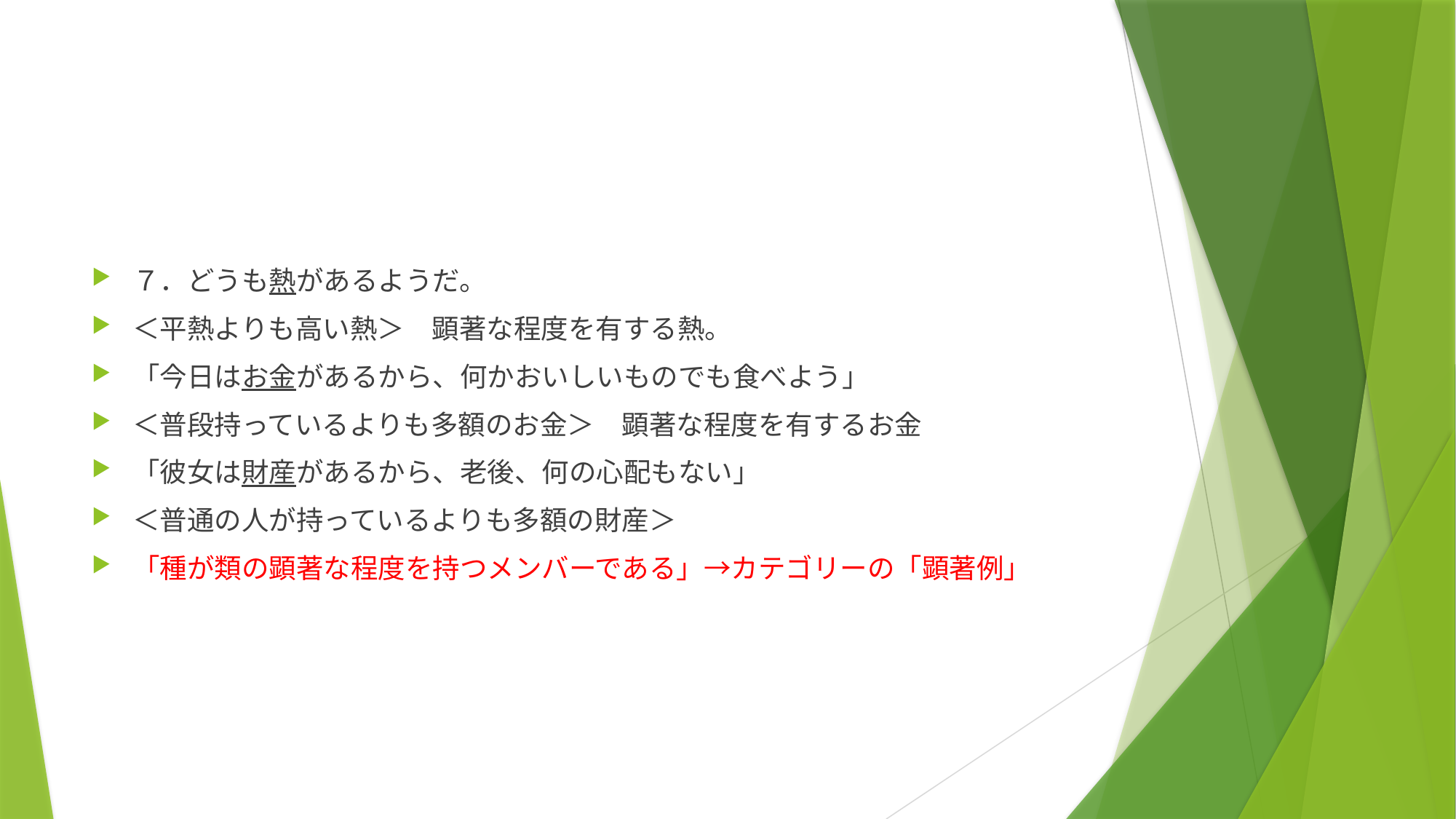

#
７．どうも熱があるようだ。
＜平熱よりも高い熱＞　顕著な程度を有する熱。
「今日はお金があるから、何かおいしいものでも食べよう」
＜普段持っているよりも多額のお金＞　顕著な程度を有するお金
「彼女は財産があるから、老後、何の心配もない」
＜普通の人が持っているよりも多額の財産＞
「種が類の顕著な程度を持つメンバーである」→カテゴリーの「顕著例」